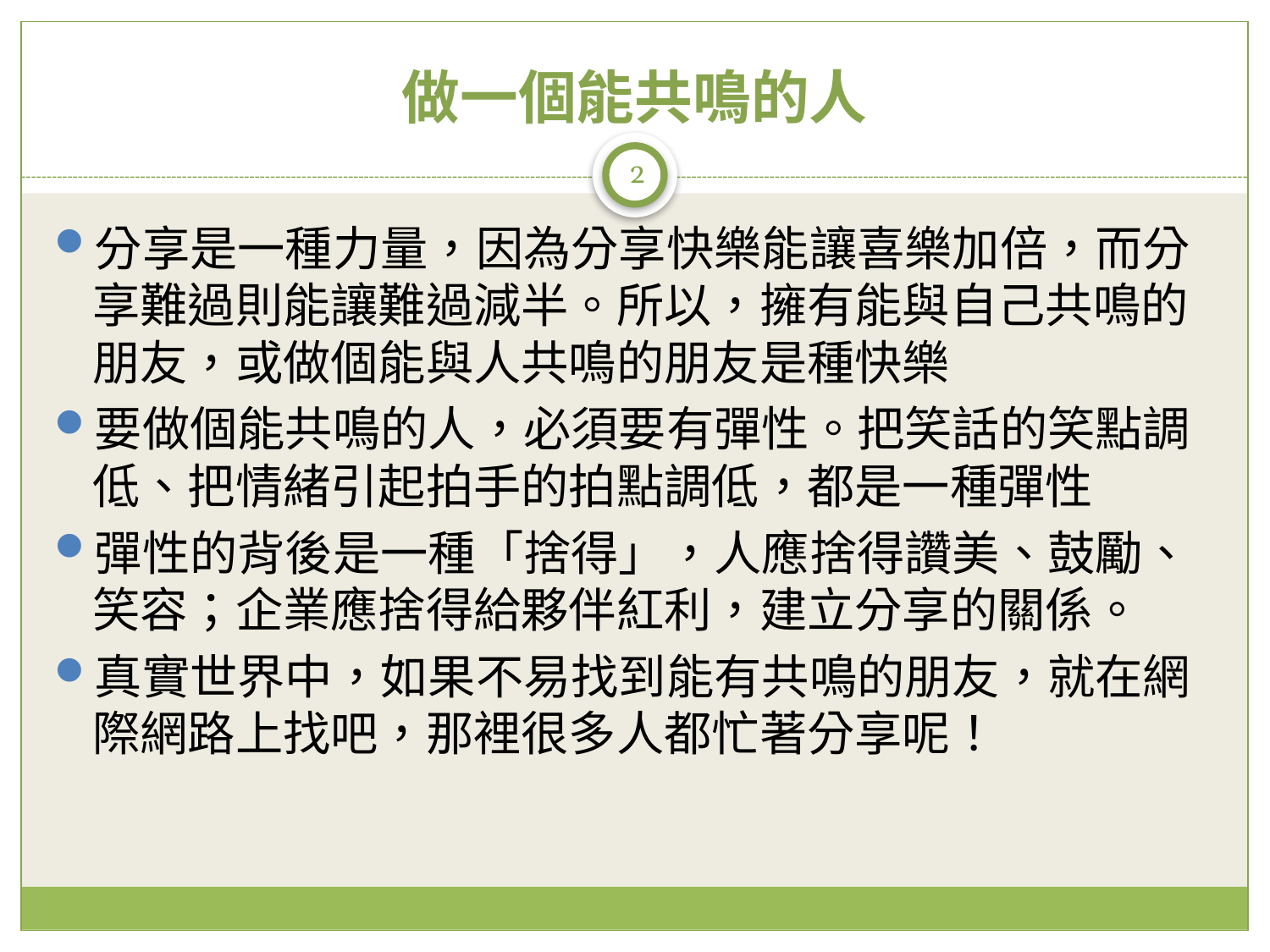

# 做一個能共鳴的人
2
分享是一種力量，因為分享快樂能讓喜樂加倍，而分享難過則能讓難過減半。所以，擁有能與自己共鳴的朋友，或做個能與人共鳴的朋友是種快樂
要做個能共鳴的人，必須要有彈性。把笑話的笑點調低、把情緒引起拍手的拍點調低，都是一種彈性
彈性的背後是一種「捨得」，人應捨得讚美、鼓勵、笑容；企業應捨得給夥伴紅利，建立分享的關係。
真實世界中，如果不易找到能有共鳴的朋友，就在網際網路上找吧，那裡很多人都忙著分享呢！